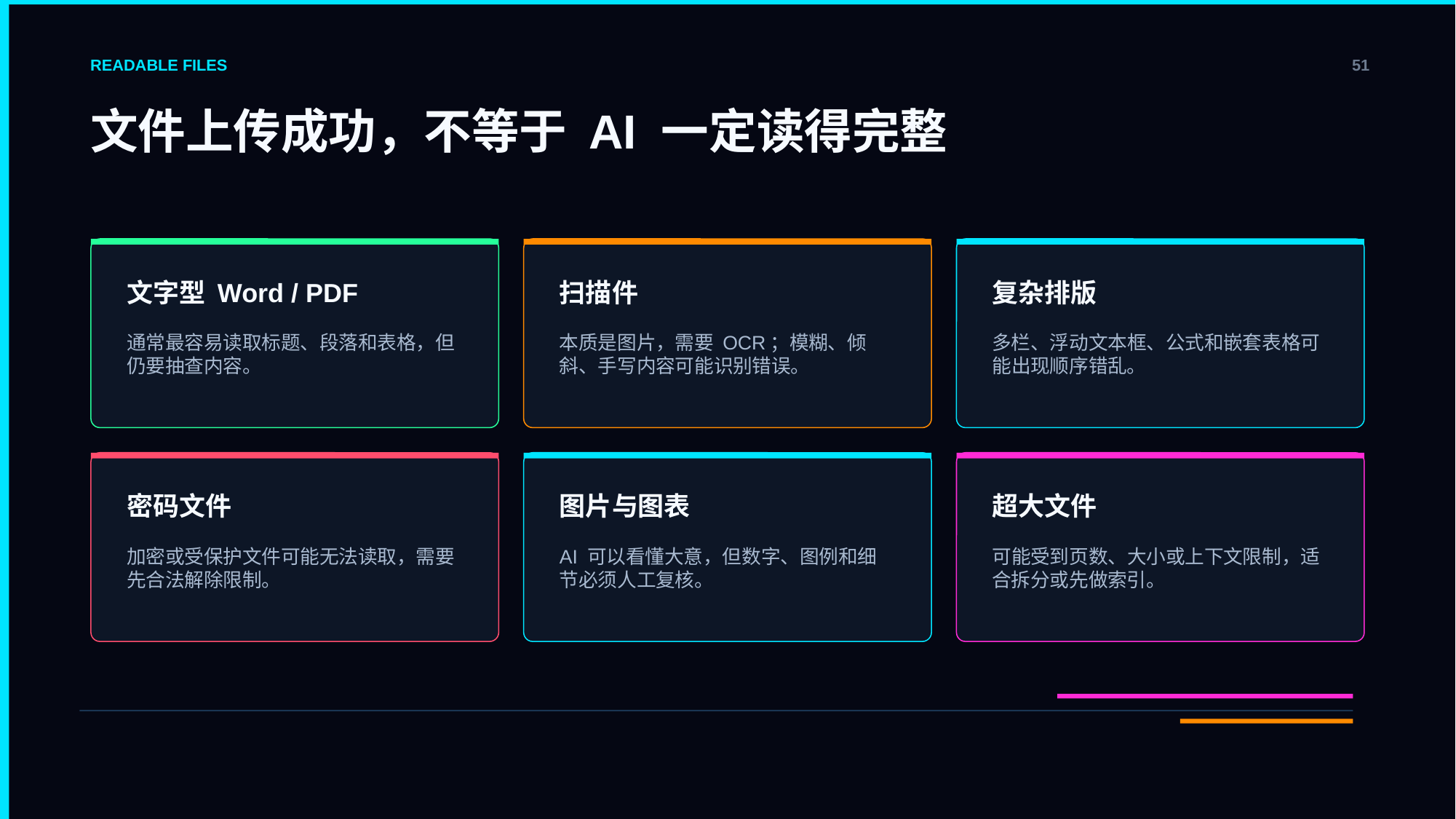

READABLE FILES
51
文件上传成功，不等于 AI 一定读得完整

文字型 Word / PDF
扫描件
复杂排版
通常最容易读取标题、段落和表格，但仍要抽查内容。
本质是图片，需要 OCR；模糊、倾斜、手写内容可能识别错误。
多栏、浮动文本框、公式和嵌套表格可能出现顺序错乱。

密码文件
图片与图表
超大文件
加密或受保护文件可能无法读取，需要先合法解除限制。
AI 可以看懂大意，但数字、图例和细节必须人工复核。
可能受到页数、大小或上下文限制，适合拆分或先做索引。